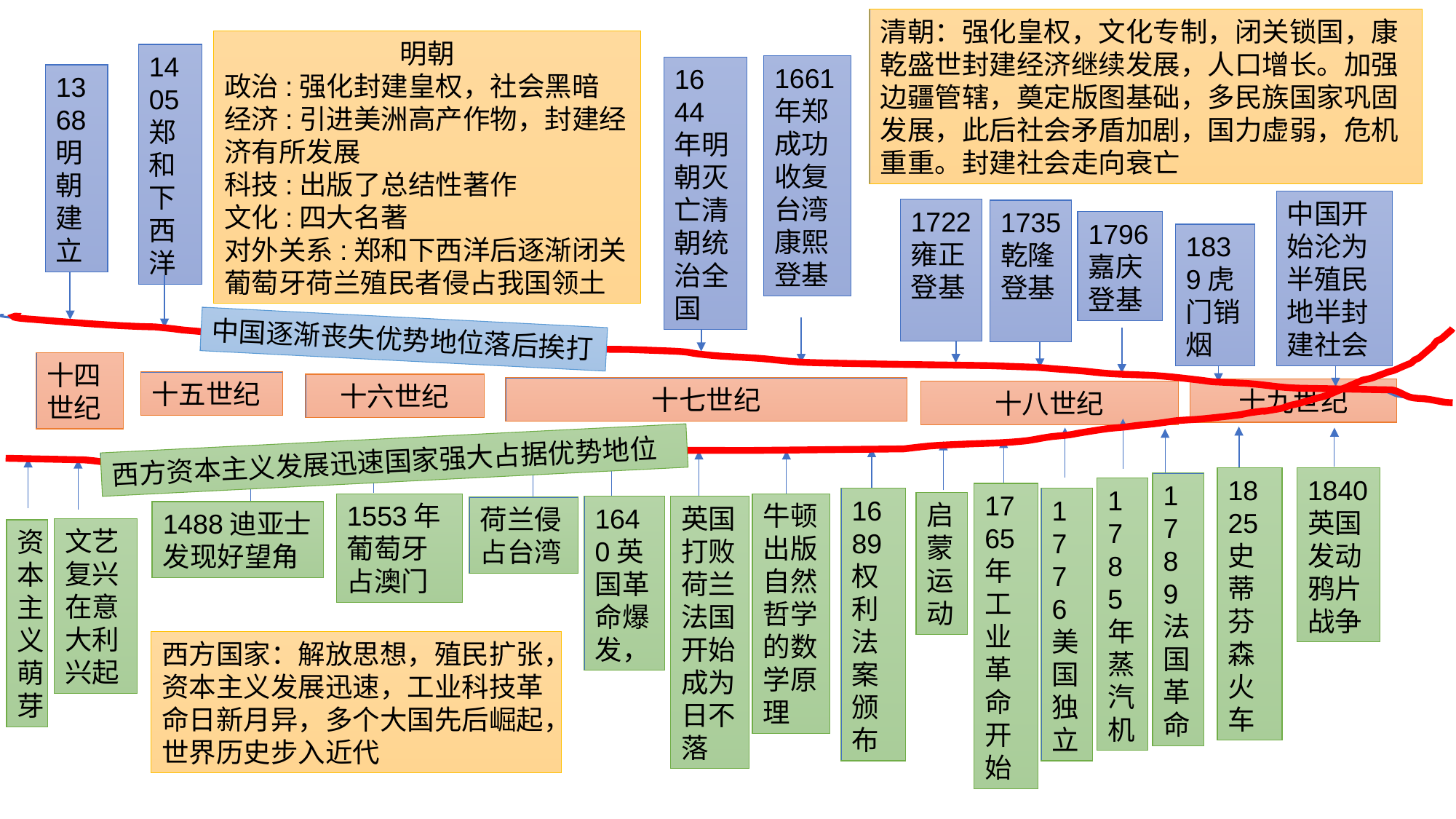

清朝：强化皇权，文化专制，闭关锁国，康乾盛世封建经济继续发展，人口增长。加强边疆管辖，奠定版图基础，多民族国家巩固发展，此后社会矛盾加剧，国力虚弱，危机重重。封建社会走向衰亡
明朝
政治:强化封建皇权，社会黑暗
经济:引进美洲高产作物，封建经济有所发展
科技:出版了总结性著作
文化:四大名著
对外关系:郑和下西洋后逐渐闭关葡萄牙荷兰殖民者侵占我国领土
1405郑和下西洋
1661年郑成功收复台湾康熙登基
16 44年明朝灭亡清朝统治全国
1368明朝建立
中国开始沦为半殖民地半封建社会
1722雍正登基
1735乾隆登基
1796嘉庆登基
1839虎门销烟

中国逐渐丧失优势地位落后挨打

十四世纪
十五世纪
十六世纪
十七世纪
十九世纪
十八世纪
西方资本主义发展迅速国家强大占据优势地位
1825史蒂芬森火车
1840英国发动鸦片战争
1789法国革命
1785年蒸汽机
1765年工业革命开始
1689权利法案颁布
1776美国独立
启蒙运动
1553年葡萄牙占澳门
牛顿出版自然哲学的数学原理
1640英国革命爆发，
英国打败荷兰法国开始成为日不落
荷兰侵占台湾
1488迪亚士发现好望角
文艺复兴在意大利兴起
资本主义萌芽
西方国家：解放思想，殖民扩张，资本主义发展迅速，工业科技革命日新月异，多个大国先后崛起，世界历史步入近代